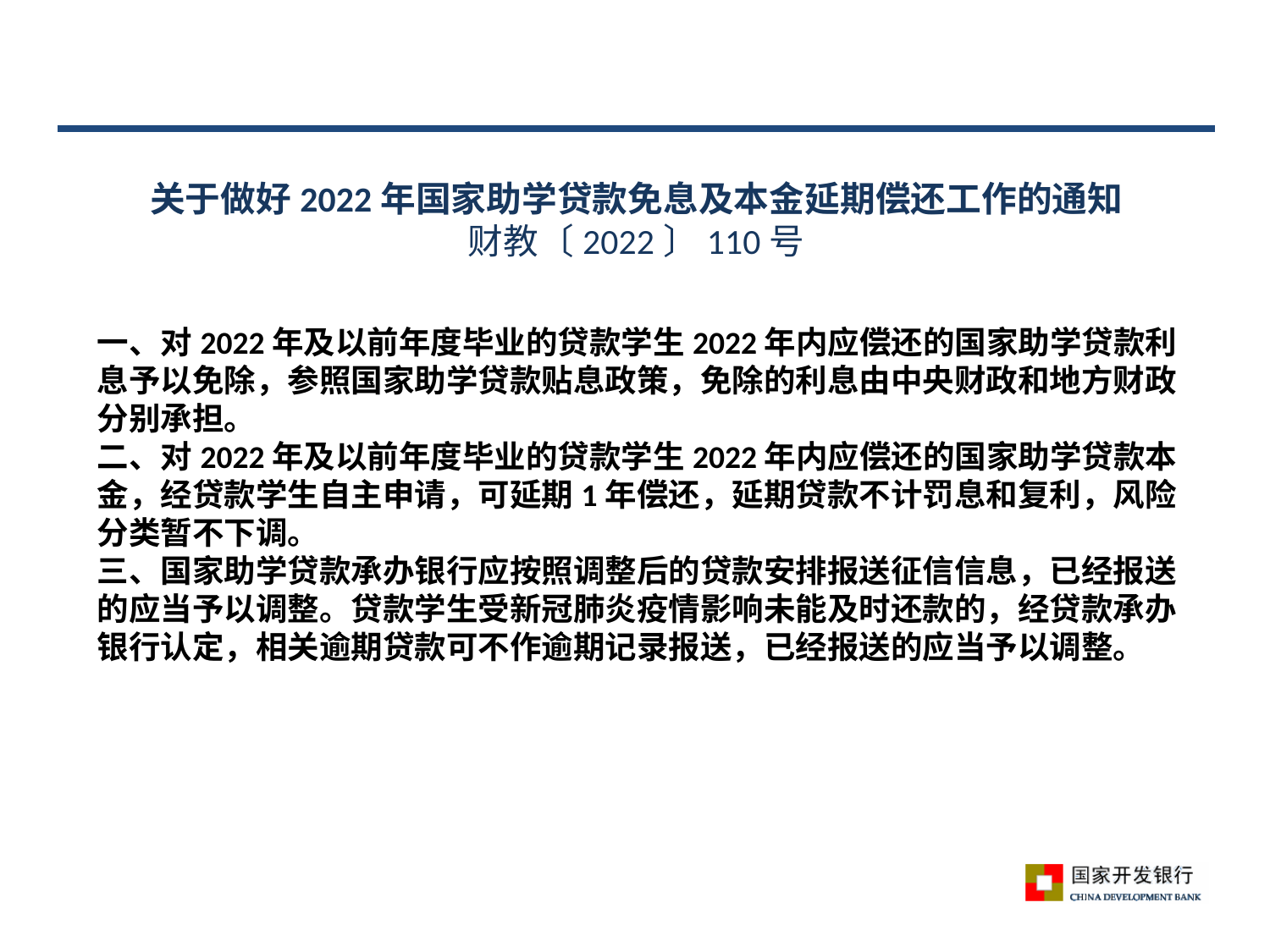

# 关于做好2022年国家助学贷款免息及本金延期偿还工作的通知 财教〔2022〕110号
一、对2022年及以前年度毕业的贷款学生2022年内应偿还的国家助学贷款利息予以免除，参照国家助学贷款贴息政策，免除的利息由中央财政和地方财政分别承担。
二、对2022年及以前年度毕业的贷款学生2022年内应偿还的国家助学贷款本金，经贷款学生自主申请，可延期1年偿还，延期贷款不计罚息和复利，风险分类暂不下调。
三、国家助学贷款承办银行应按照调整后的贷款安排报送征信信息，已经报送的应当予以调整。贷款学生受新冠肺炎疫情影响未能及时还款的，经贷款承办银行认定，相关逾期贷款可不作逾期记录报送，已经报送的应当予以调整。
2